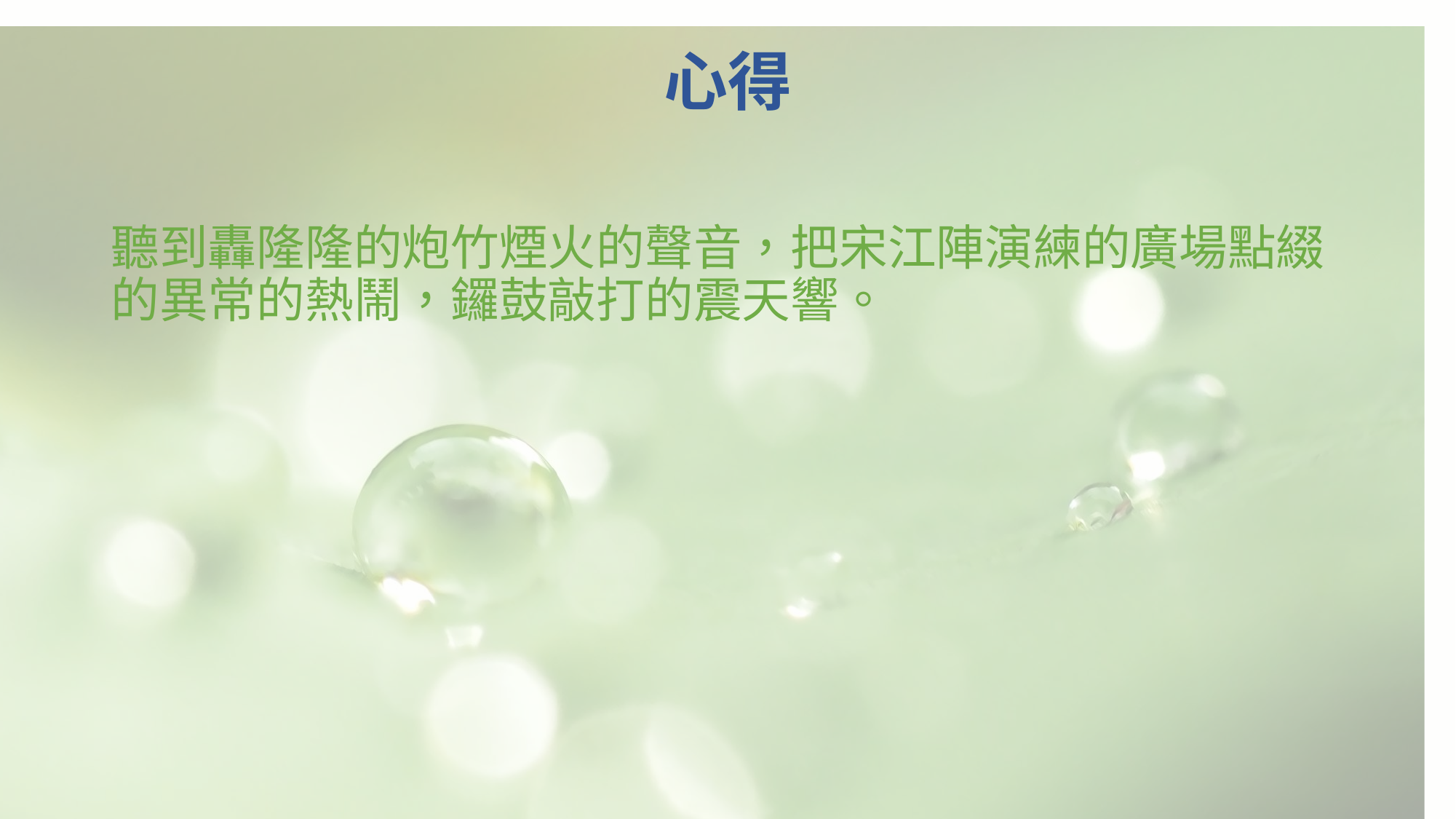

# 心得
聽到轟隆隆的炮竹煙火的聲音，把宋江陣演練的廣場點綴的異常的熱鬧，鑼鼓敲打的震天響。